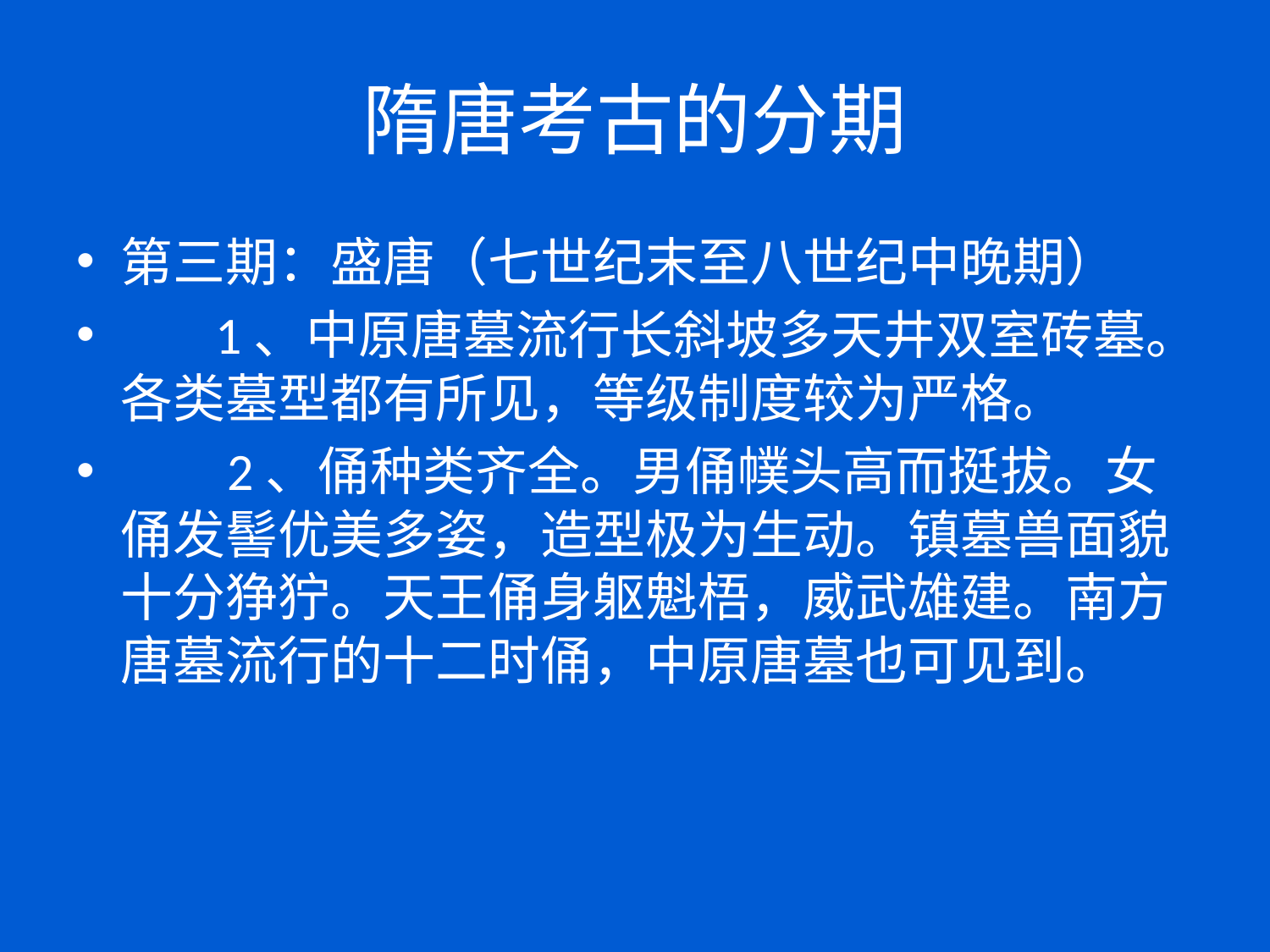

# 隋唐考古的分期
第三期：盛唐（七世纪末至八世纪中晚期）
        1、中原唐墓流行长斜坡多天井双室砖墓。各类墓型都有所见，等级制度较为严格。
         2、俑种类齐全。男俑幞头高而挺拔。女俑发髻优美多姿，造型极为生动。镇墓兽面貌十分狰狞。天王俑身躯魁梧，威武雄建。南方唐墓流行的十二时俑，中原唐墓也可见到。